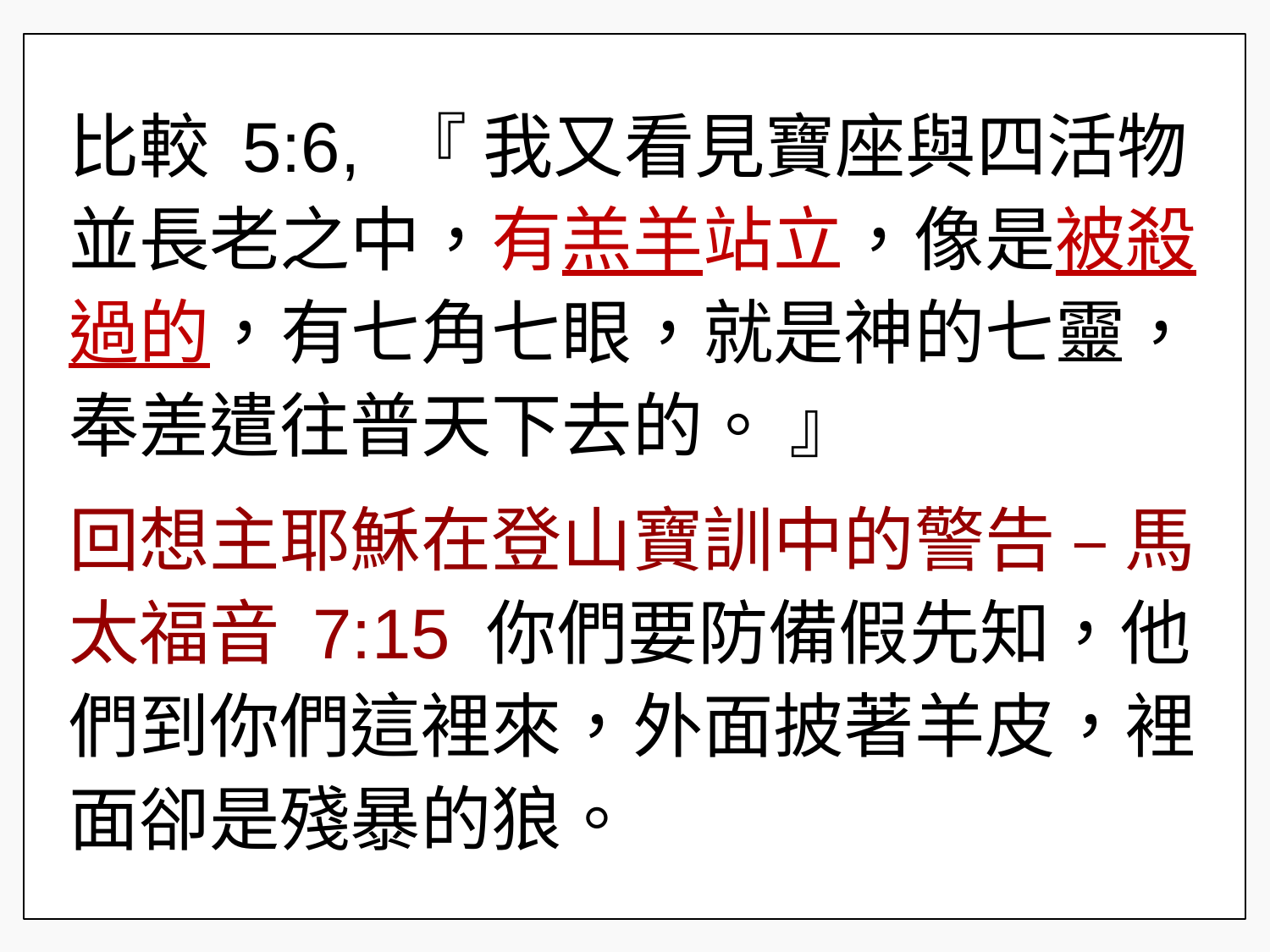

比較 5:6, 『 我又看見寶座與四活物並長老之中，有羔羊站立，像是被殺過的，有七角七眼，就是神的七靈，奉差遣往普天下去的。 』
回想主耶穌在登山寶訓中的警告 – 馬太福音 7:15 你們要防備假先知，他們到你們這裡來，外面披著羊皮，裡面卻是殘暴的狼。